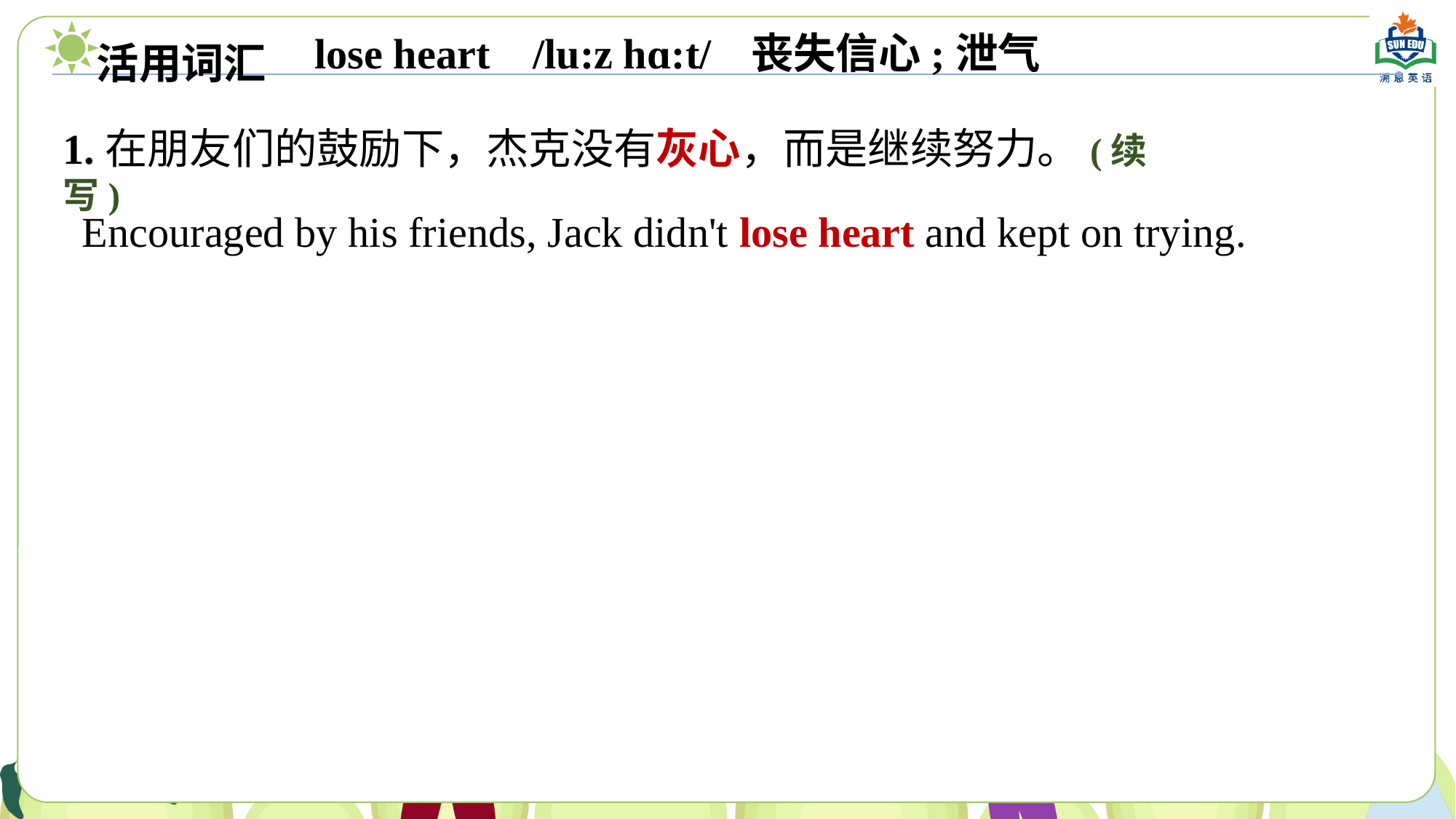

lose heart	/lu:z hɑ:t/	丧失信心;泄气
活用词汇
1.在朋友们的鼓励下，杰克没有灰心，而是继续努力。(续写)

Encouraged by his friends, Jack didn't lose heart and kept on trying.